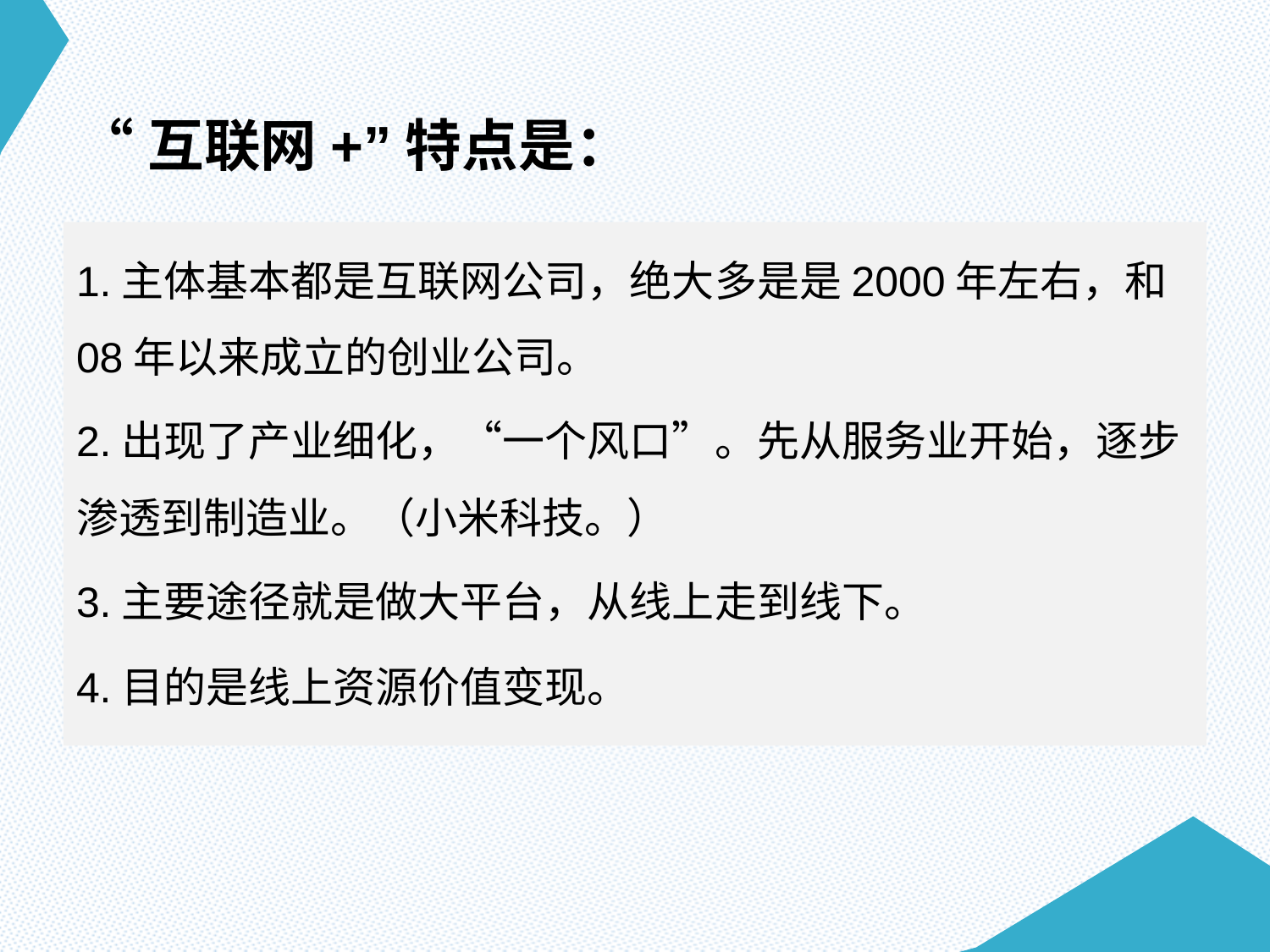

“互联网+”特点是：
1.主体基本都是互联网公司，绝大多是是2000年左右，和08年以来成立的创业公司。
2.出现了产业细化，“一个风口”。先从服务业开始，逐步渗透到制造业。（小米科技。）
3.主要途径就是做大平台，从线上走到线下。
4.目的是线上资源价值变现。